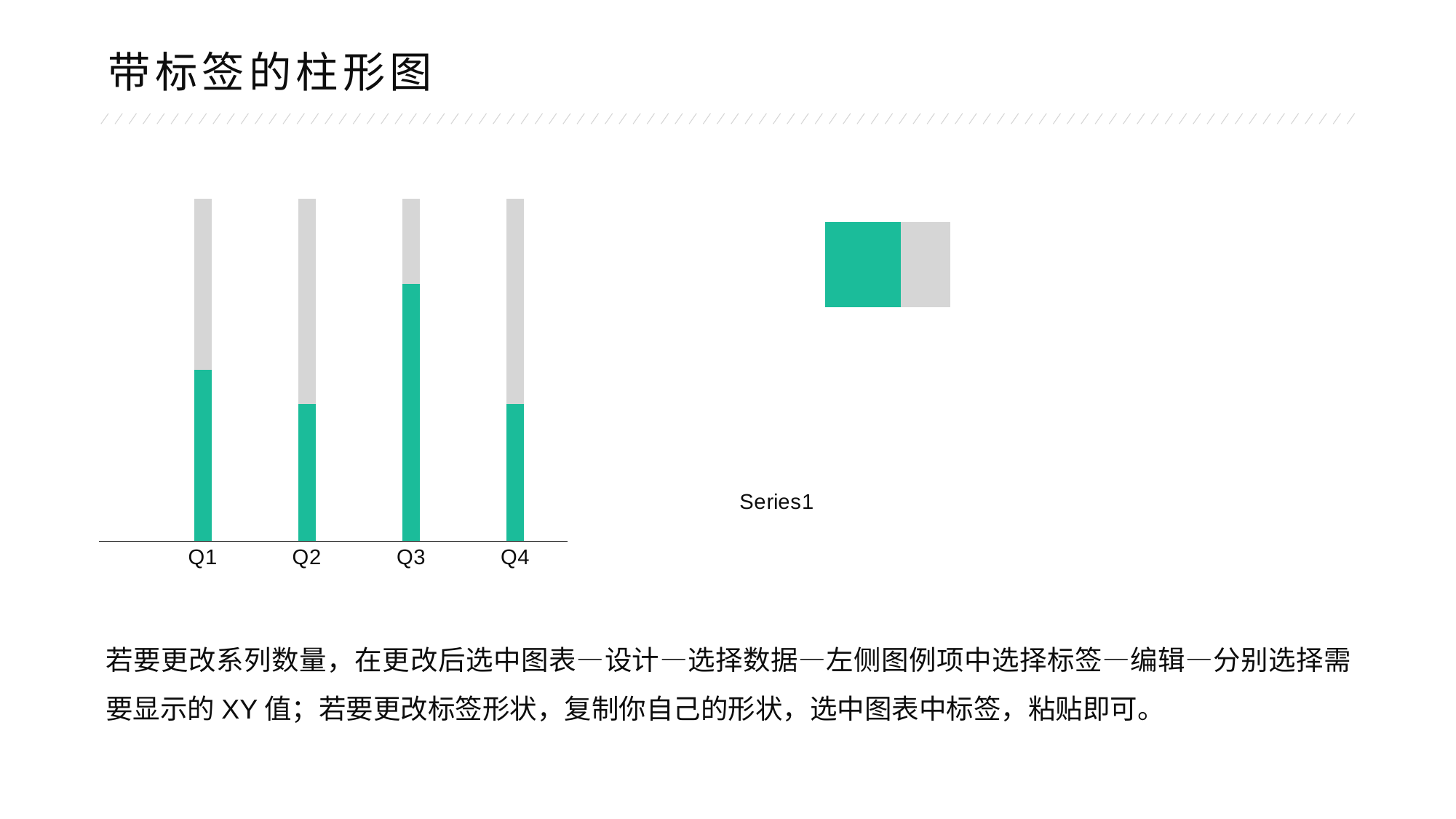

带标签的柱形图

### Chart

| Category | 系列 1 | 系列 2 |  |
|---|---|---|---|
| Q1 | 1.0 | 0.5 | 0.5 |
| Q2 | 1.0 | 0.4 | 0.4 |
| Q3 | 1.0 | 0.75 | 0.75 |
| Q4 | 1.0 | 0.4 | 0.4 |

### Chart

| Category | 列1 | 系列 2 |  |
|---|---|---|---|
| 产品五 | 1.0 | 0.6 | 0.5 |
| 产品四 | 1.0 | 0.3 | 1.5 |
| 产品三 | 1.0 | 0.75 | 2.5 |
| 产品二 | 1.0 | 0.5 | 3.5 |
| 产品一 | 1.0 | 0.3 | 4.5 |

若要更改系列数量，在更改后选中图表—设计—选择数据—左侧图例项中选择标签—编辑—分别选择需要显示的XY值；若要更改标签形状，复制你自己的形状，选中图表中标签，粘贴即可。